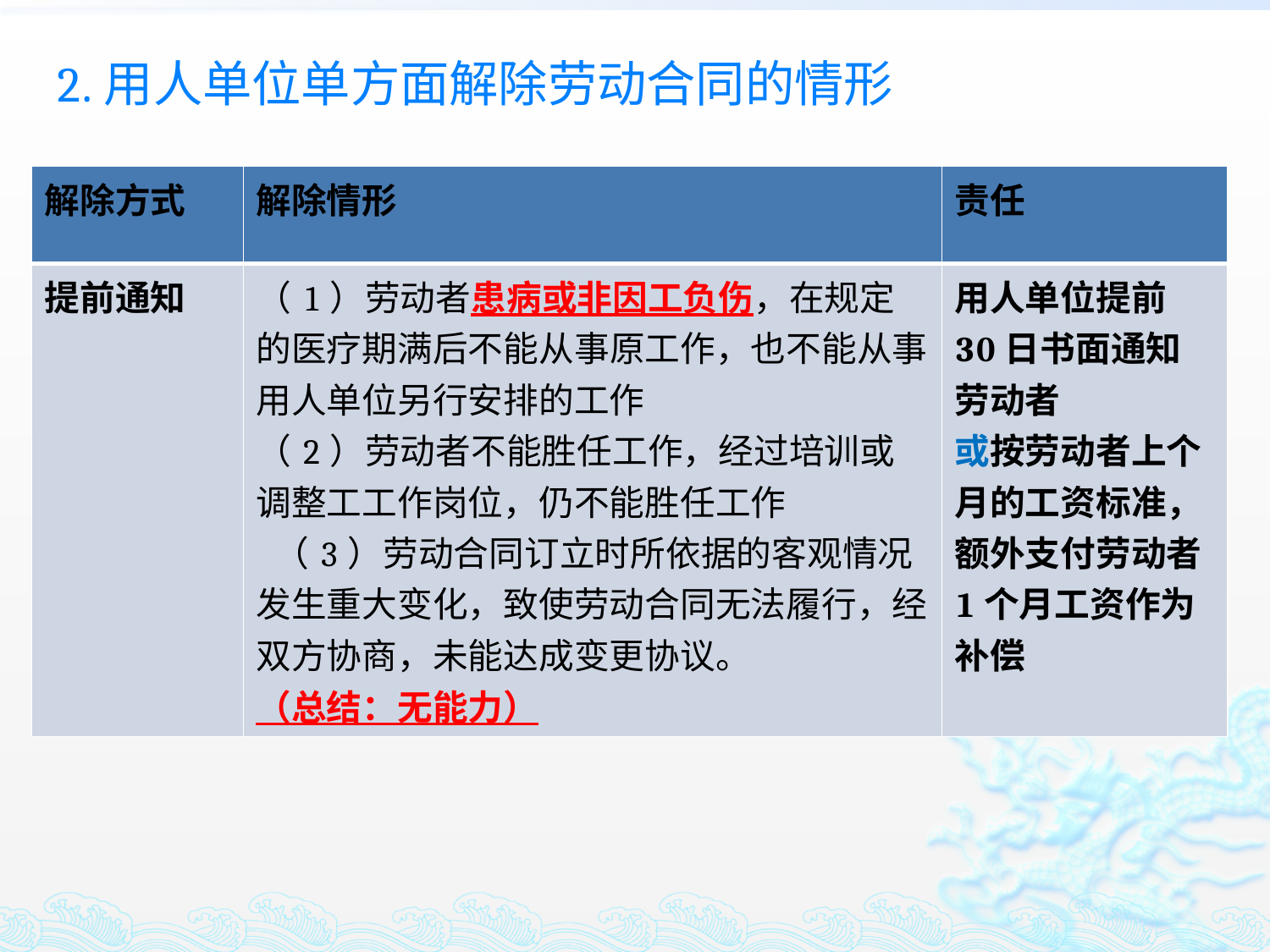

2.用人单位单方面解除劳动合同的情形

| 解除方式 | 解除情形 | 责任 |
| --- | --- | --- |
| 提前通知 | （1）劳动者患病或非因工负伤，在规定的医疗期满后不能从事原工作，也不能从事用人单位另行安排的工作 （2）劳动者不能胜任工作，经过培训或调整工工作岗位，仍不能胜任工作 （3）劳动合同订立时所依据的客观情况发生重大变化，致使劳动合同无法履行，经双方协商，未能达成变更协议。 （总结：无能力） | 用人单位提前30日书面通知劳动者 或按劳动者上个月的工资标准，额外支付劳动者1个月工资作为补偿 |